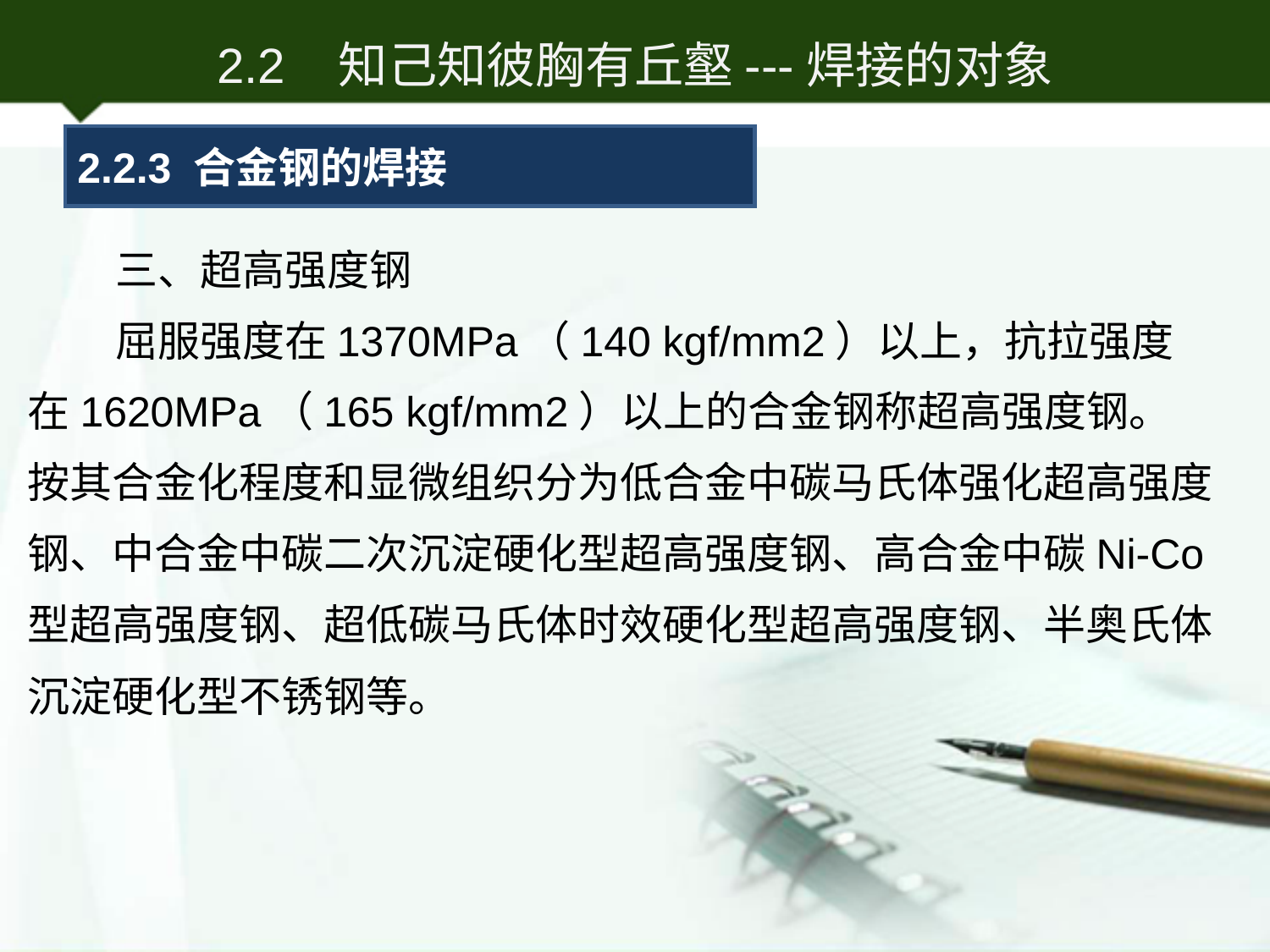

2.2   知己知彼胸有丘壑---焊接的对象
2.2.3 合金钢的焊接
三、超高强度钢
屈服强度在1370MPa（140 kgf/mm2）以上，抗拉强度在1620MPa（165 kgf/mm2）以上的合金钢称超高强度钢。按其合金化程度和显微组织分为低合金中碳马氏体强化超高强度钢、中合金中碳二次沉淀硬化型超高强度钢、高合金中碳Ni-Co型超高强度钢、超低碳马氏体时效硬化型超高强度钢、半奥氏体沉淀硬化型不锈钢等。